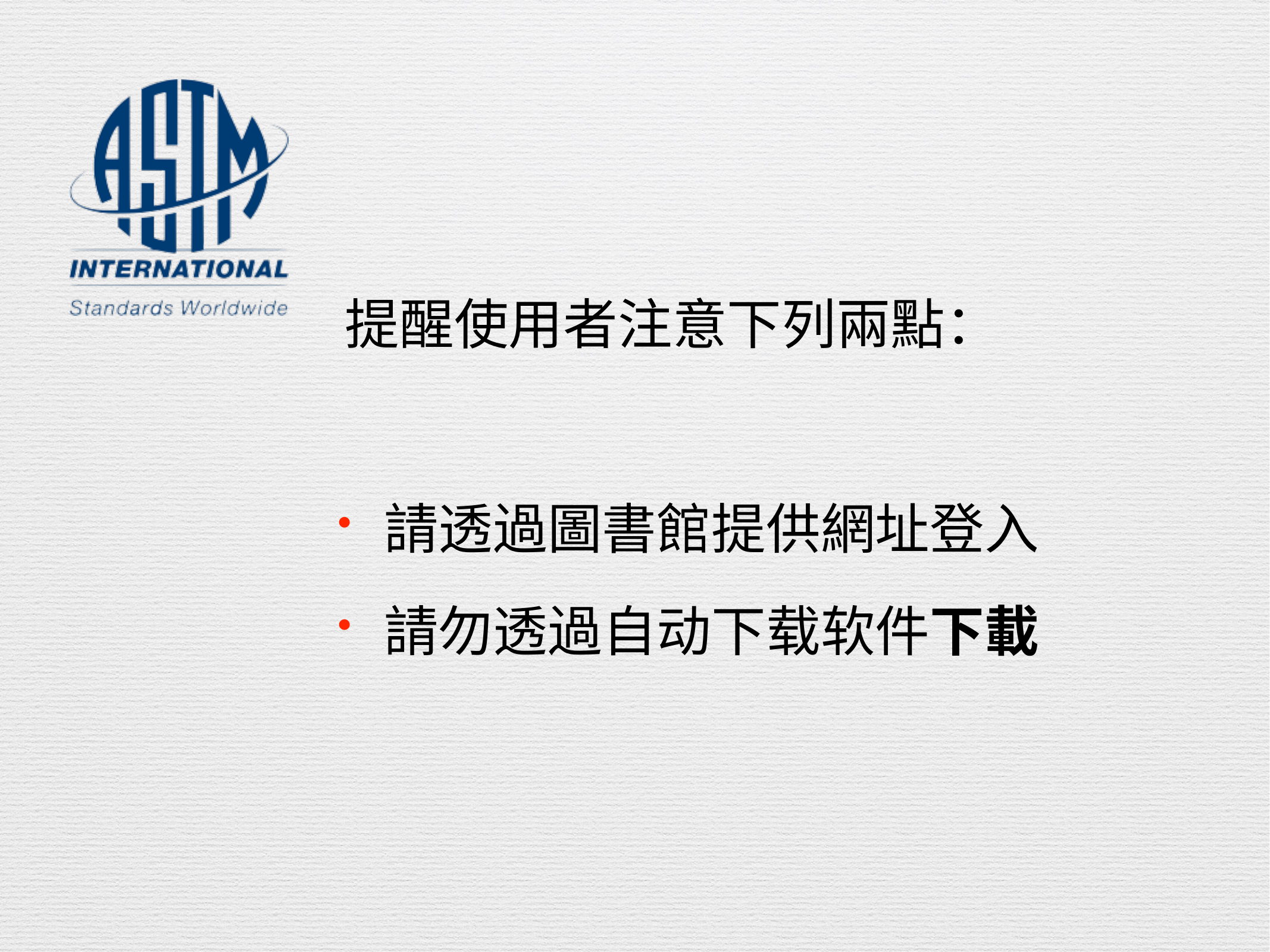

提醒使用者注意下列兩點：

請透過圖書館提供網址登入
請勿透過自动下载软件下載